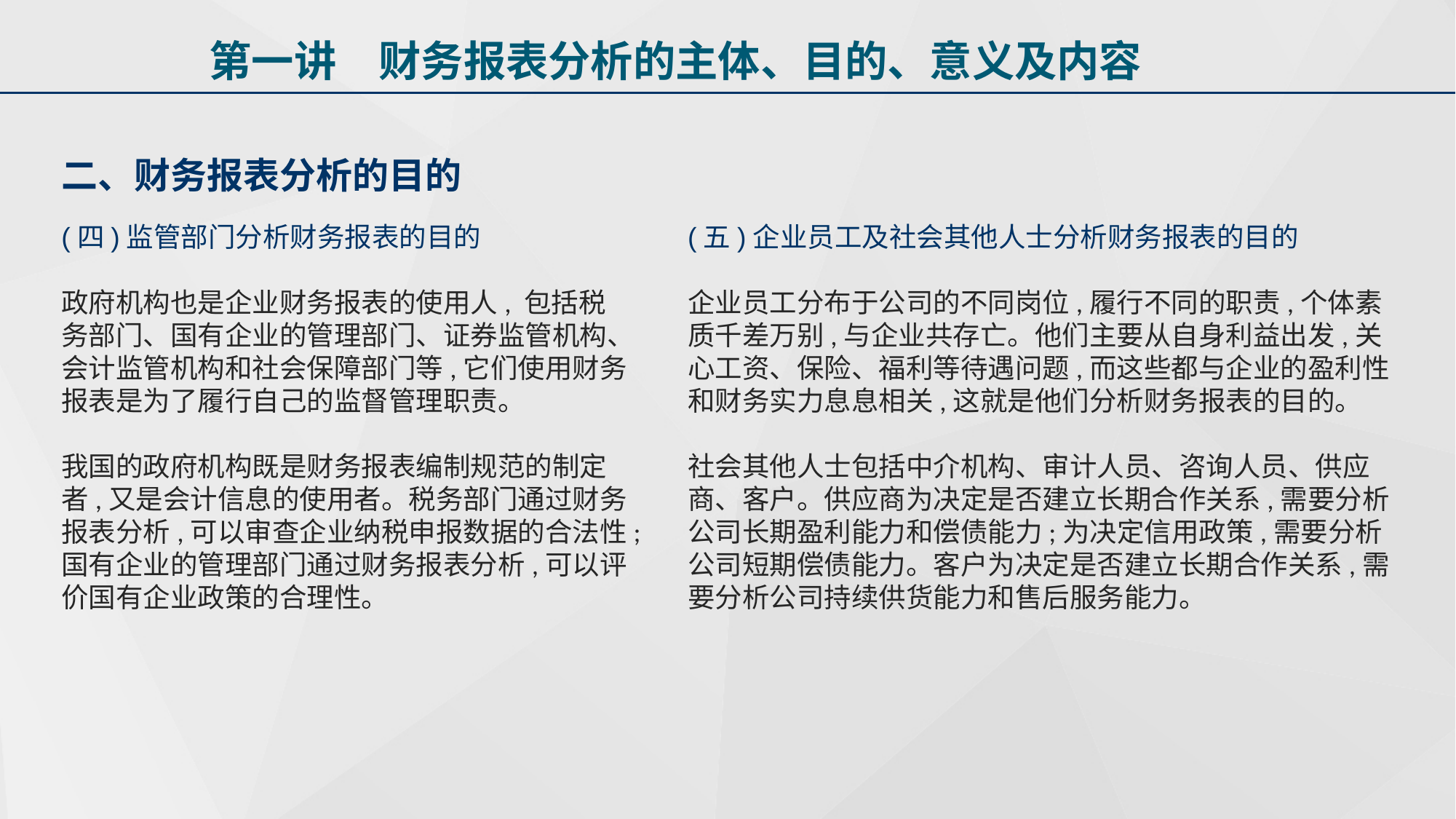

第一讲　财务报表分析的主体、目的、意义及内容
二、财务报表分析的目的

(四)监管部门分析财务报表的目的

政府机构也是企业财务报表的使用人, 包括税务部门、国有企业的管理部门、证券监管机构、会计监管机构和社会保障部门等,它们使用财务报表是为了履行自己的监督管理职责。

我国的政府机构既是财务报表编制规范的制定者,又是会计信息的使用者。税务部门通过财务报表分析,可以审查企业纳税申报数据的合法性;国有企业的管理部门通过财务报表分析,可以评价国有企业政策的合理性。
(五)企业员工及社会其他人士分析财务报表的目的

企业员工分布于公司的不同岗位,履行不同的职责,个体素质千差万别,与企业共存亡。他们主要从自身利益出发,关心工资、保险、福利等待遇问题,而这些都与企业的盈利性和财务实力息息相关,这就是他们分析财务报表的目的。

社会其他人士包括中介机构、审计人员、咨询人员、供应商、客户。供应商为决定是否建立长期合作关系,需要分析公司长期盈利能力和偿债能力;为决定信用政策,需要分析公司短期偿债能力。客户为决定是否建立长期合作关系,需要分析公司持续供货能力和售后服务能力。